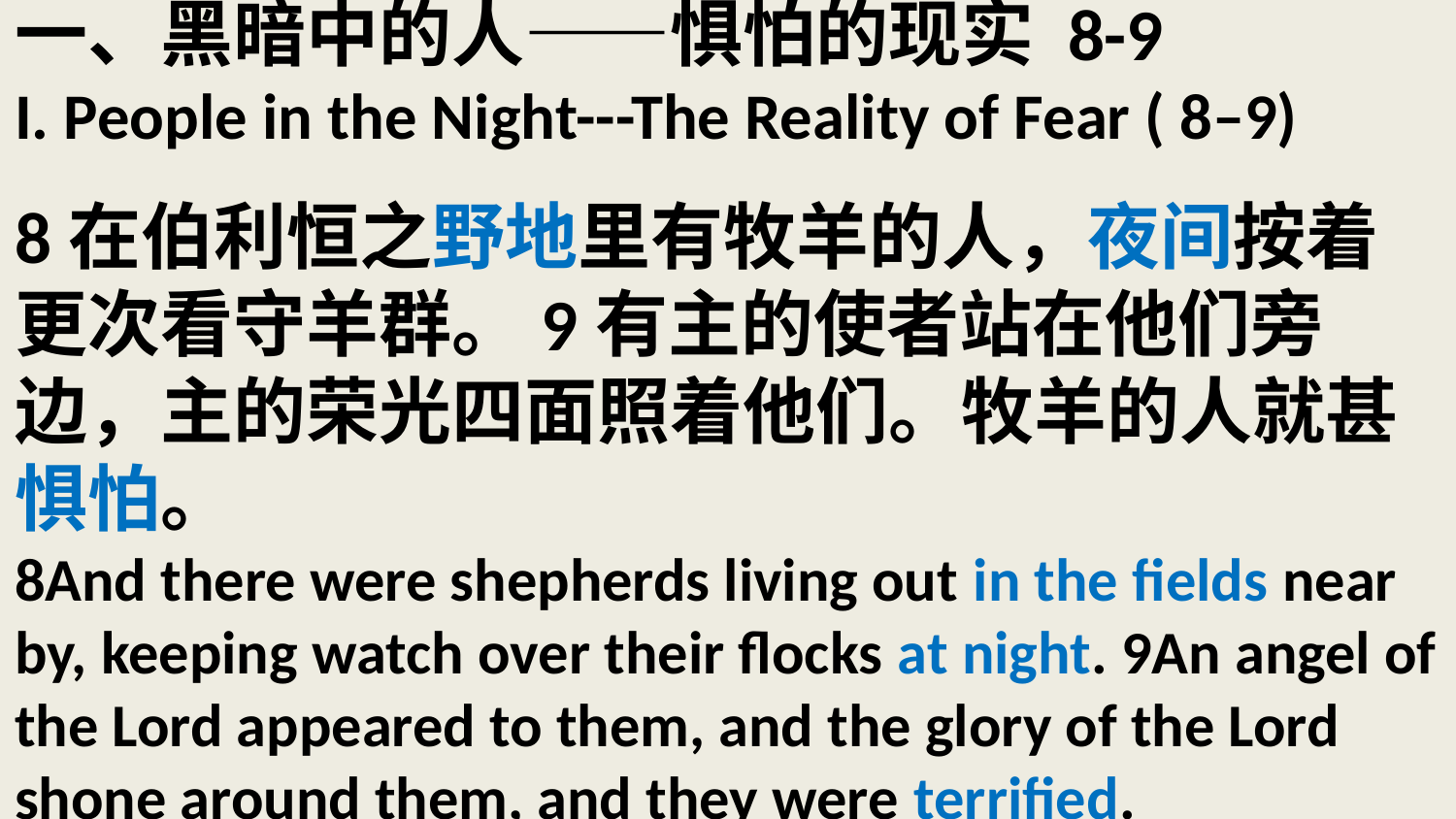

# 一、黑暗中的人——惧怕的现实 8-9 I. People in the Night---The Reality of Fear ( 8–9) 8在伯利恒之野地里有牧羊的人，夜间按着更次看守羊群。9有主的使者站在他们旁边，主的荣光四面照着他们。牧羊的人就甚惧怕。 8And there were shepherds living out in the fields near by, keeping watch over their flocks at night. 9An angel of the Lord appeared to them, and the glory of the Lord shone around them, and they were terrified.